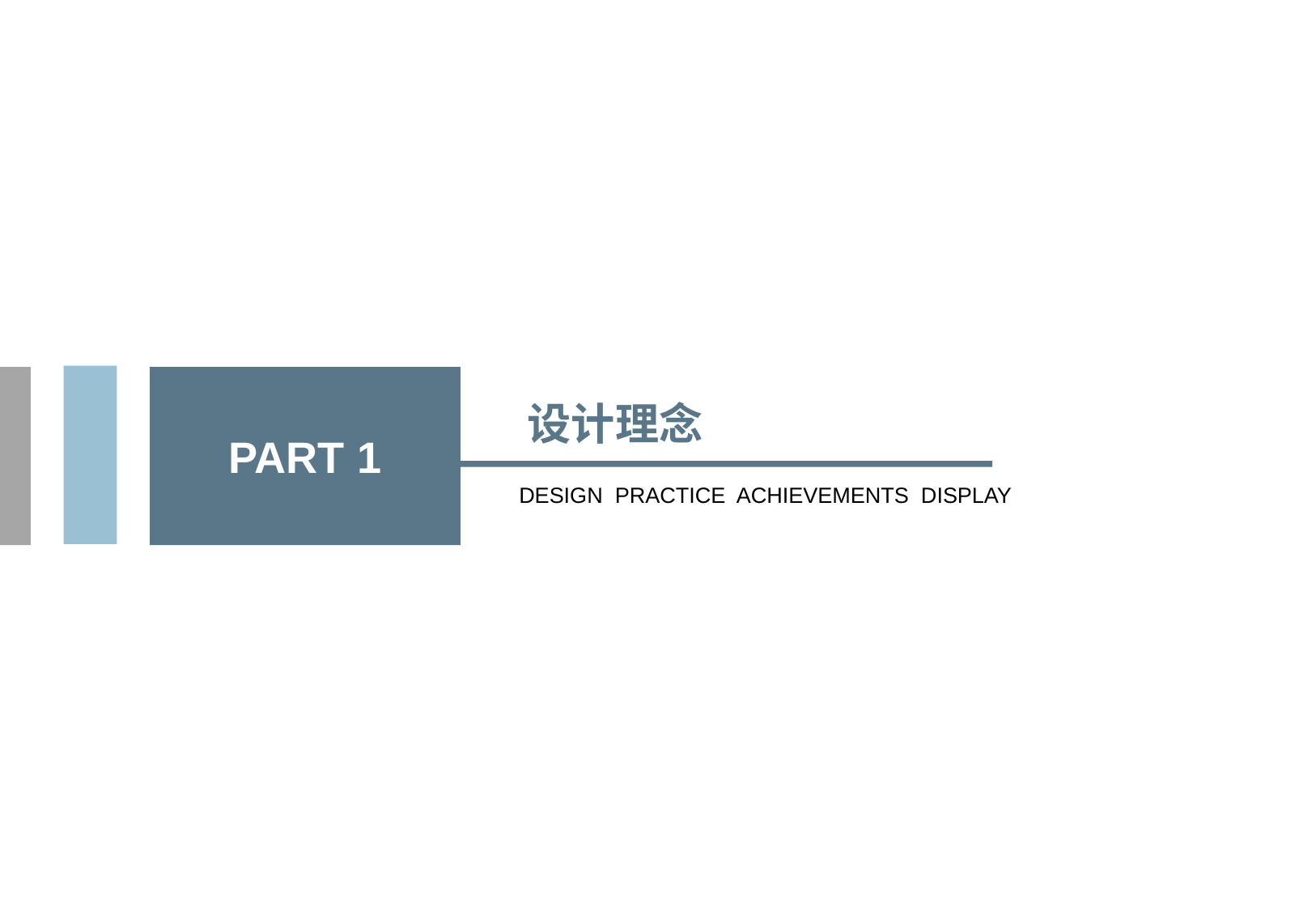

PART 1
设计理念
DESIGN  PRACTICE  ACHIEVEMENTS  DISPLAY
VISUAL IDENTITY SYSTEM